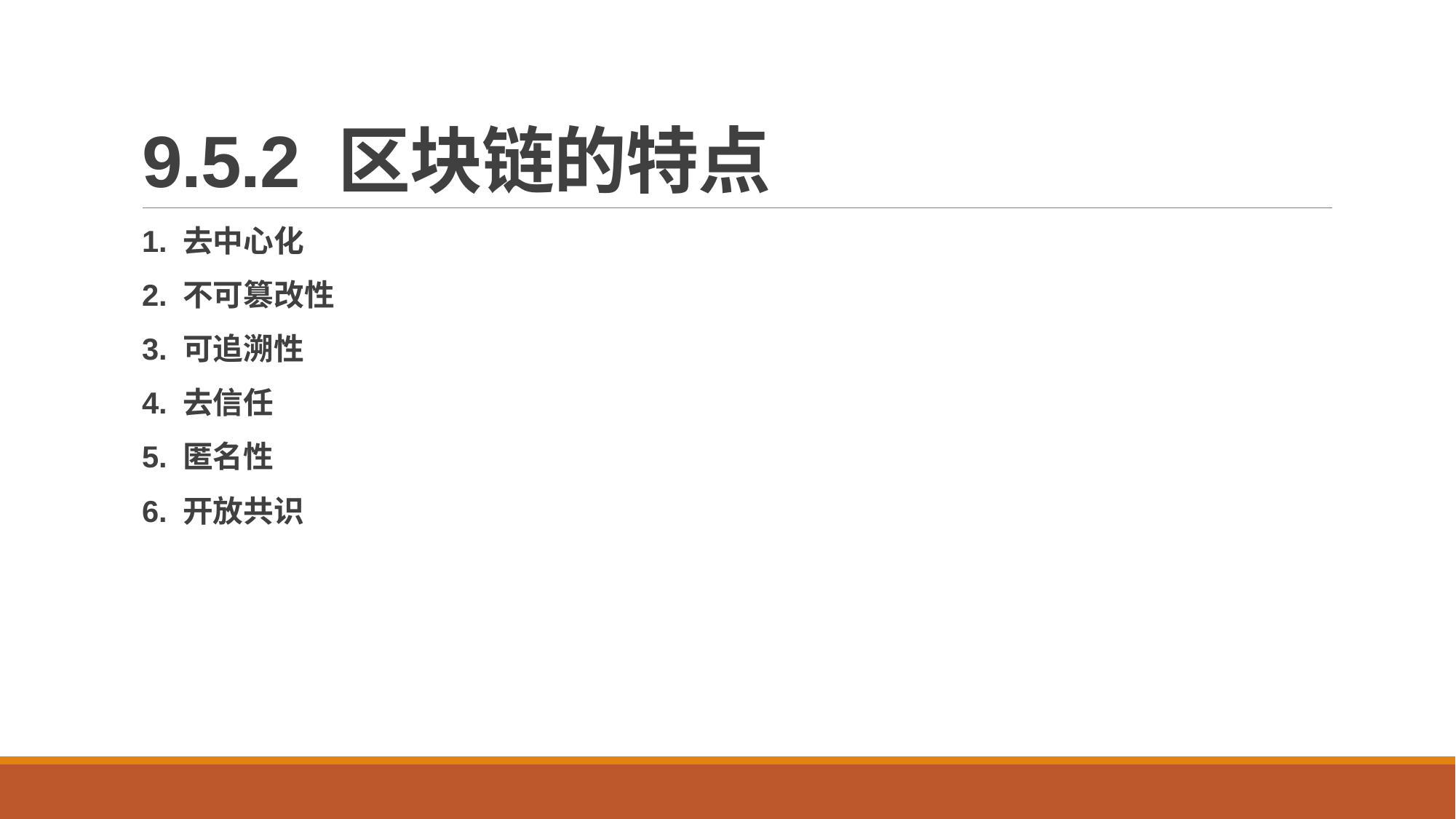

# 9.5.2 区块链的特点
1. 去中心化
2. 不可篡改性
3. 可追溯性
4. 去信任
5. 匿名性
6. 开放共识